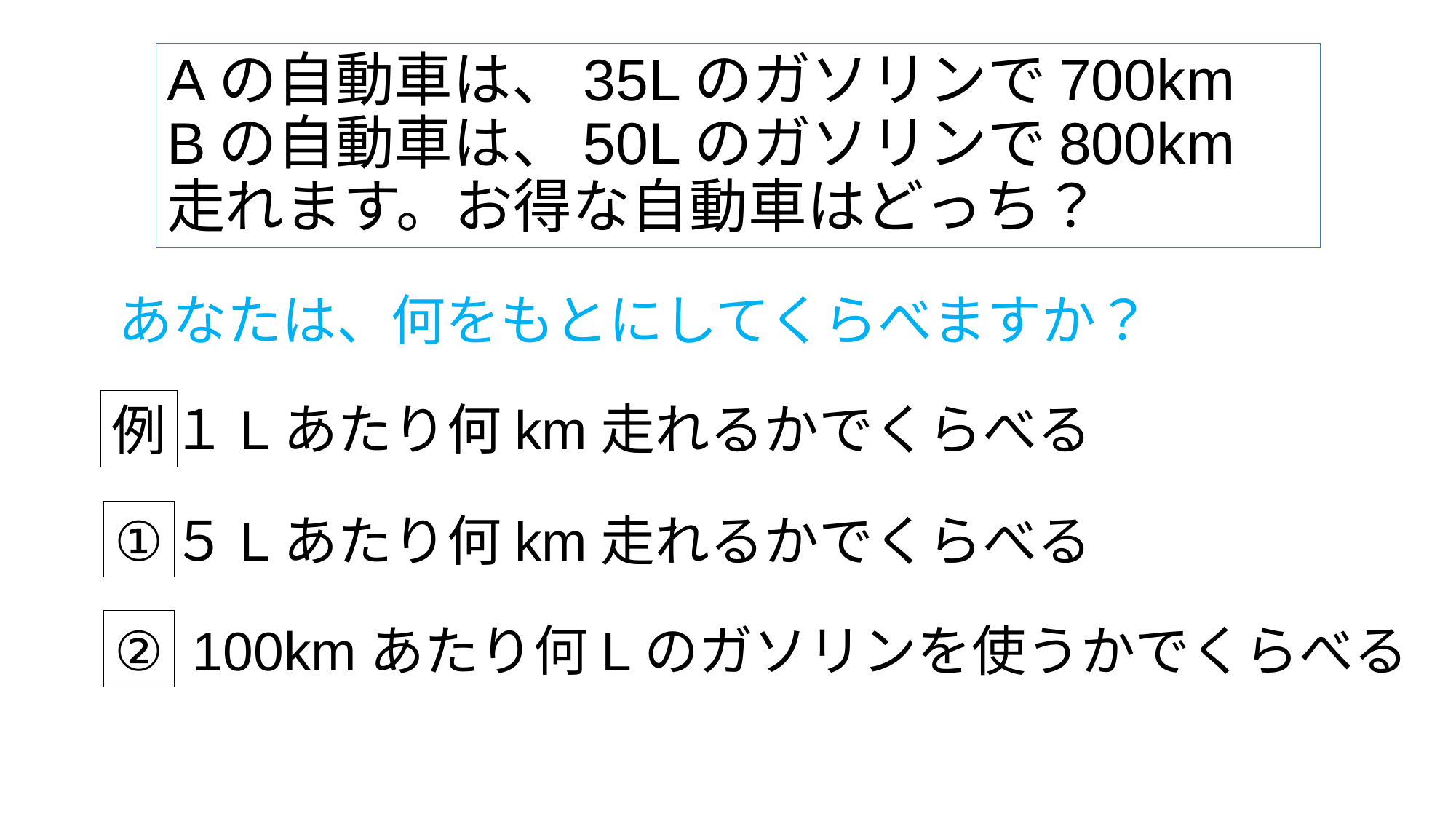

# Aの自動車は、35Lのガソリンで700km Bの自動車は、50Lのガソリンで800km 走れます。お得な自動車はどっち？
あなたは、何をもとにしてくらべますか？
１Lあたり何km走れるかでくらべる
例
①
５Lあたり何km走れるかでくらべる
②
100kmあたり何Lのガソリンを使うかでくらべる